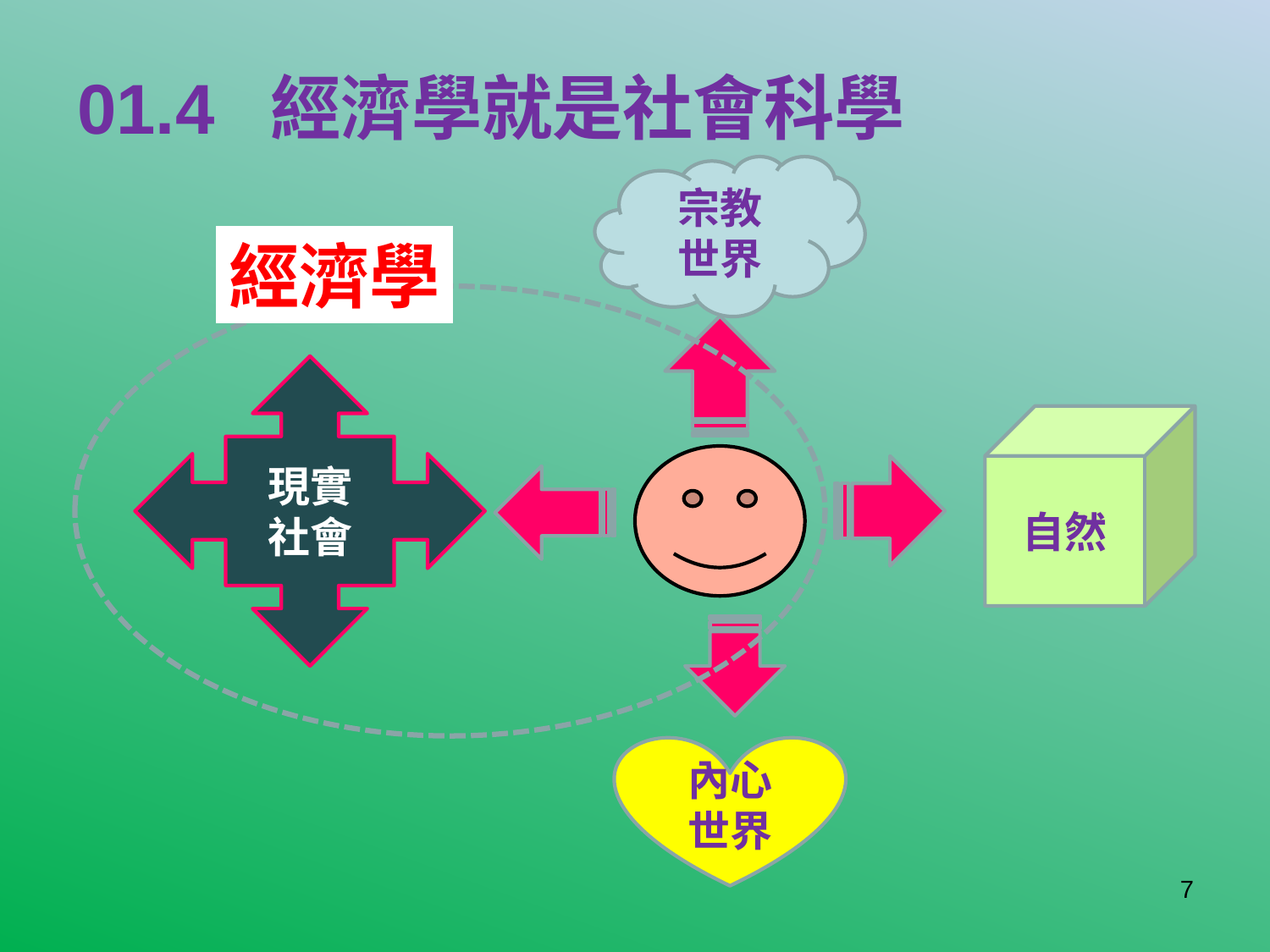

# 01.4  經濟學就是社會科學
宗教
世界
經濟學

現實
社會

自然

內心
世界
7